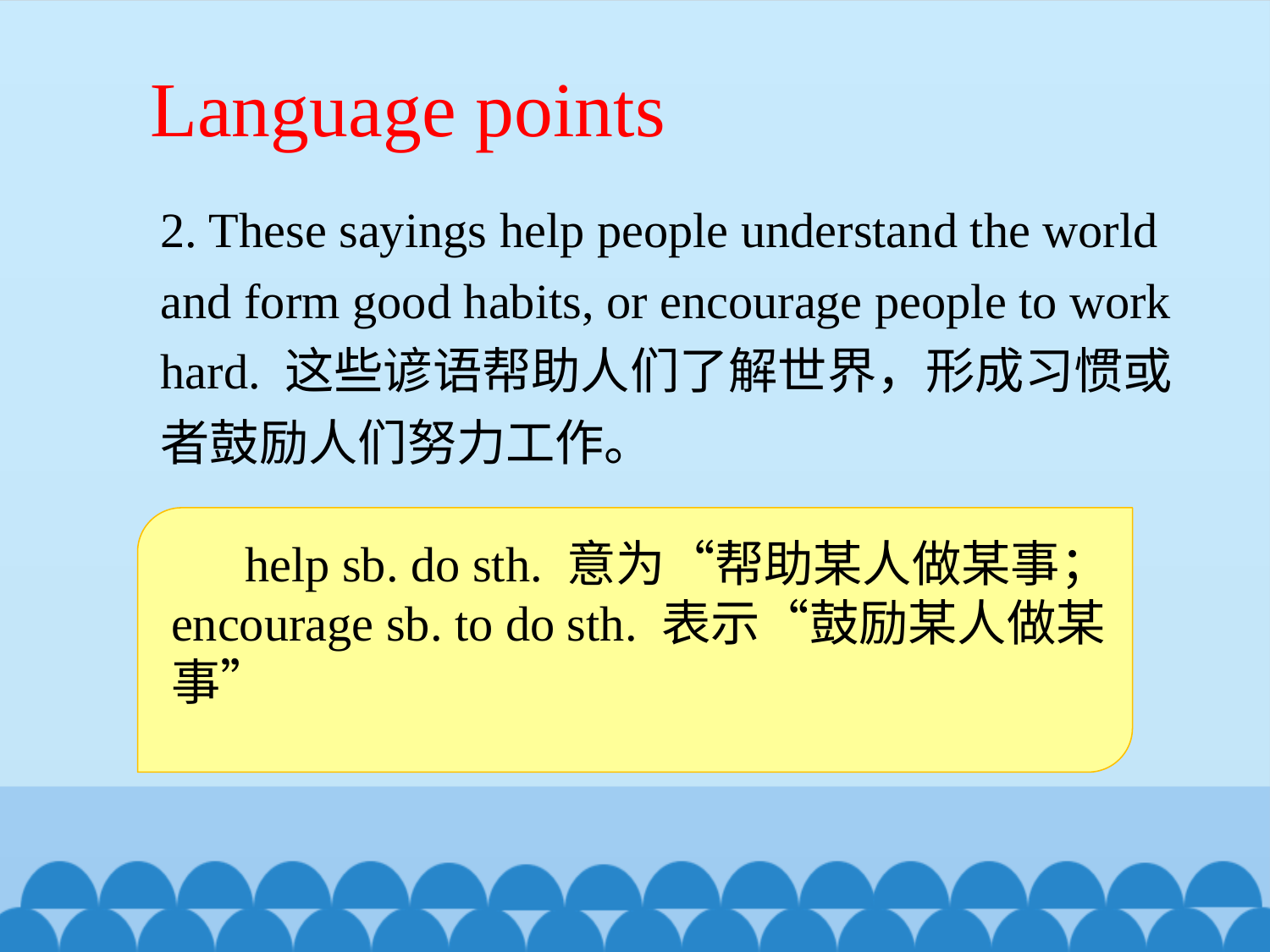

Language points
2. These sayings help people understand the world and form good habits, or encourage people to work hard. 这些谚语帮助人们了解世界，形成习惯或者鼓励人们努力工作。

      help sb. do sth. 意为“帮助某人做某事；
encourage sb. to do sth. 表示“鼓励某人做某
事”